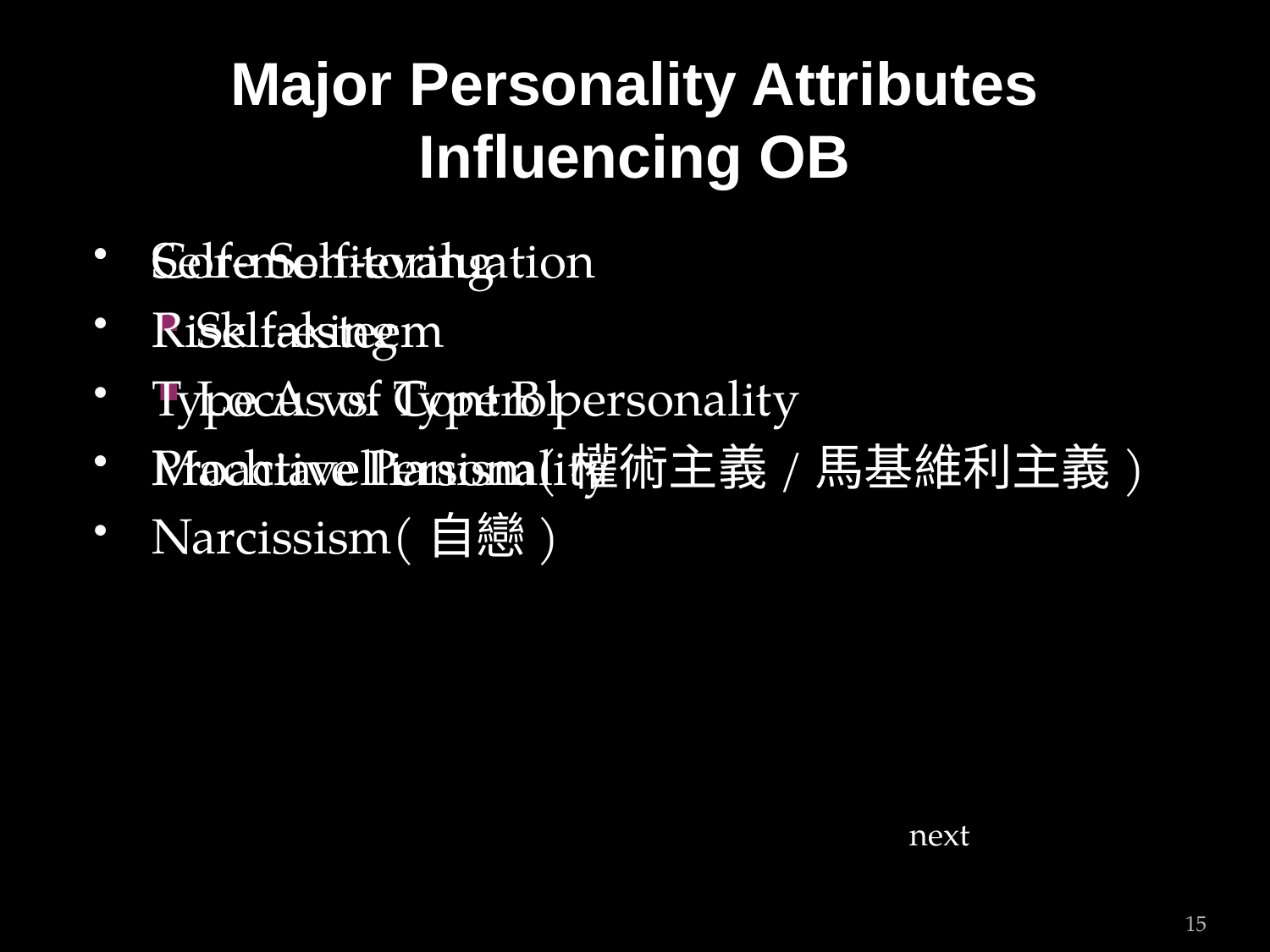

# Major Personality Attributes Influencing OB
Core Self-evaluation
Self-esteem
Locus of Control
Machiavellianism(權術主義/馬基維利主義)
Narcissism(自戀)
Self-monitoring
Risk taking
Type A vs. Type B personality
Proactive Personality

next
15